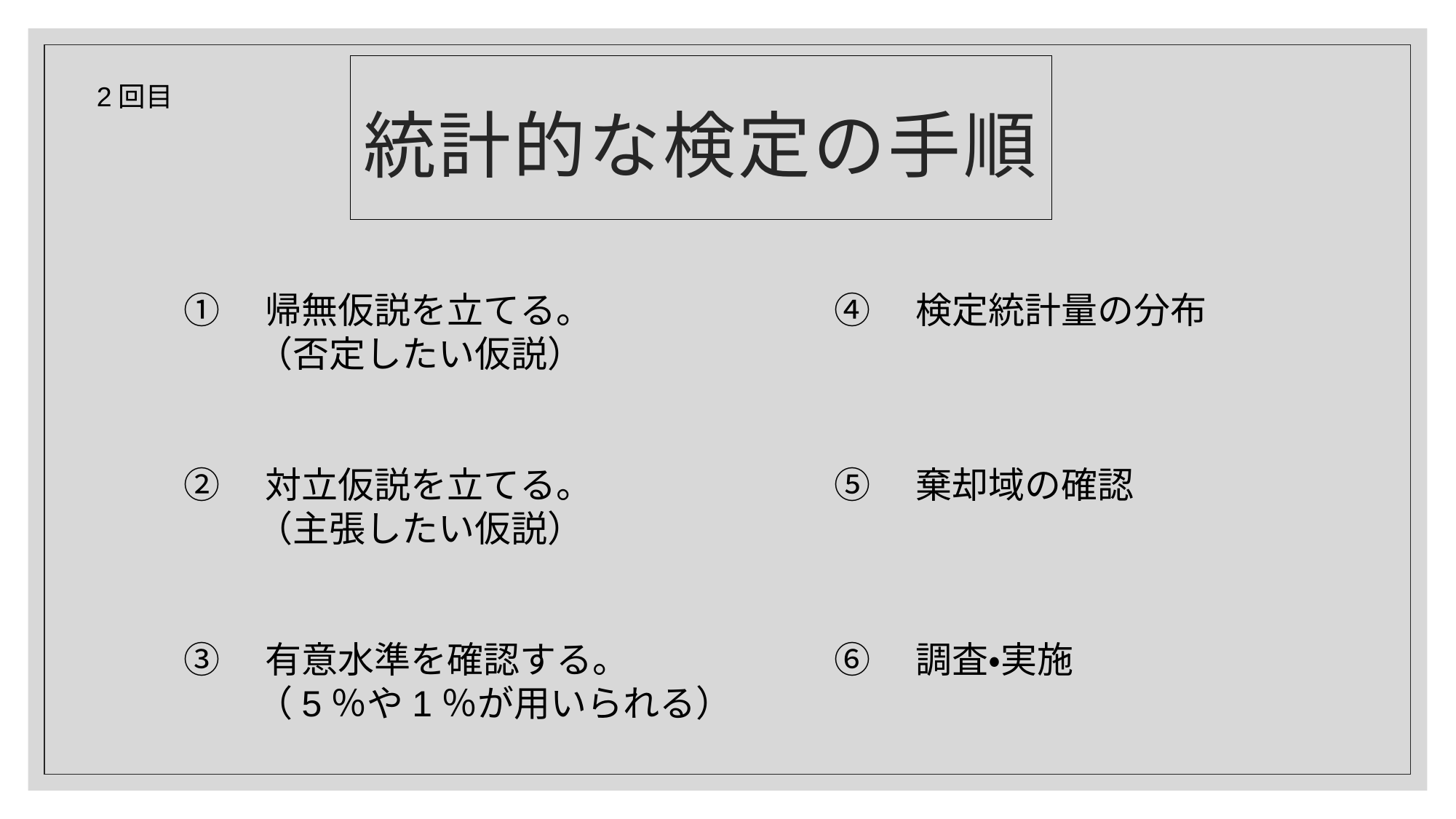

# 統計的な検定の手順
2回目
①　帰無仮説を立てる。
　　（否定したい仮説）

②　対立仮説を立てる。
　　（主張したい仮説）

③　有意水準を確認する。
　　（5％や1％が用いられる）

④　検定統計量の分布

⑤　棄却域の確認

⑥　調査・実施